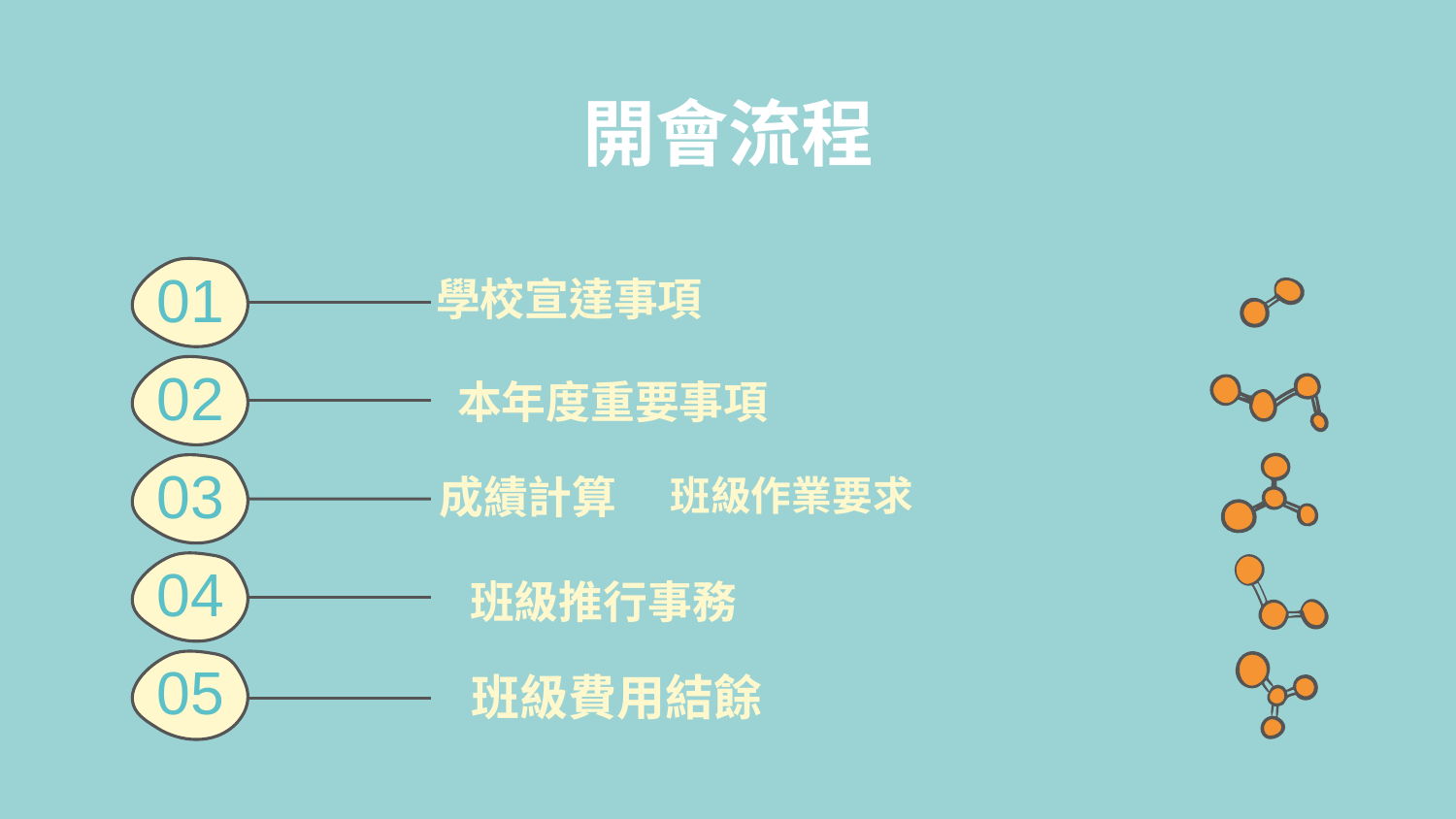

# 開會流程

學校宣達事項

01

02
本年度重要事項

班級作業要求

03
成績計算

04

班級推行事務

班級費用結餘

05